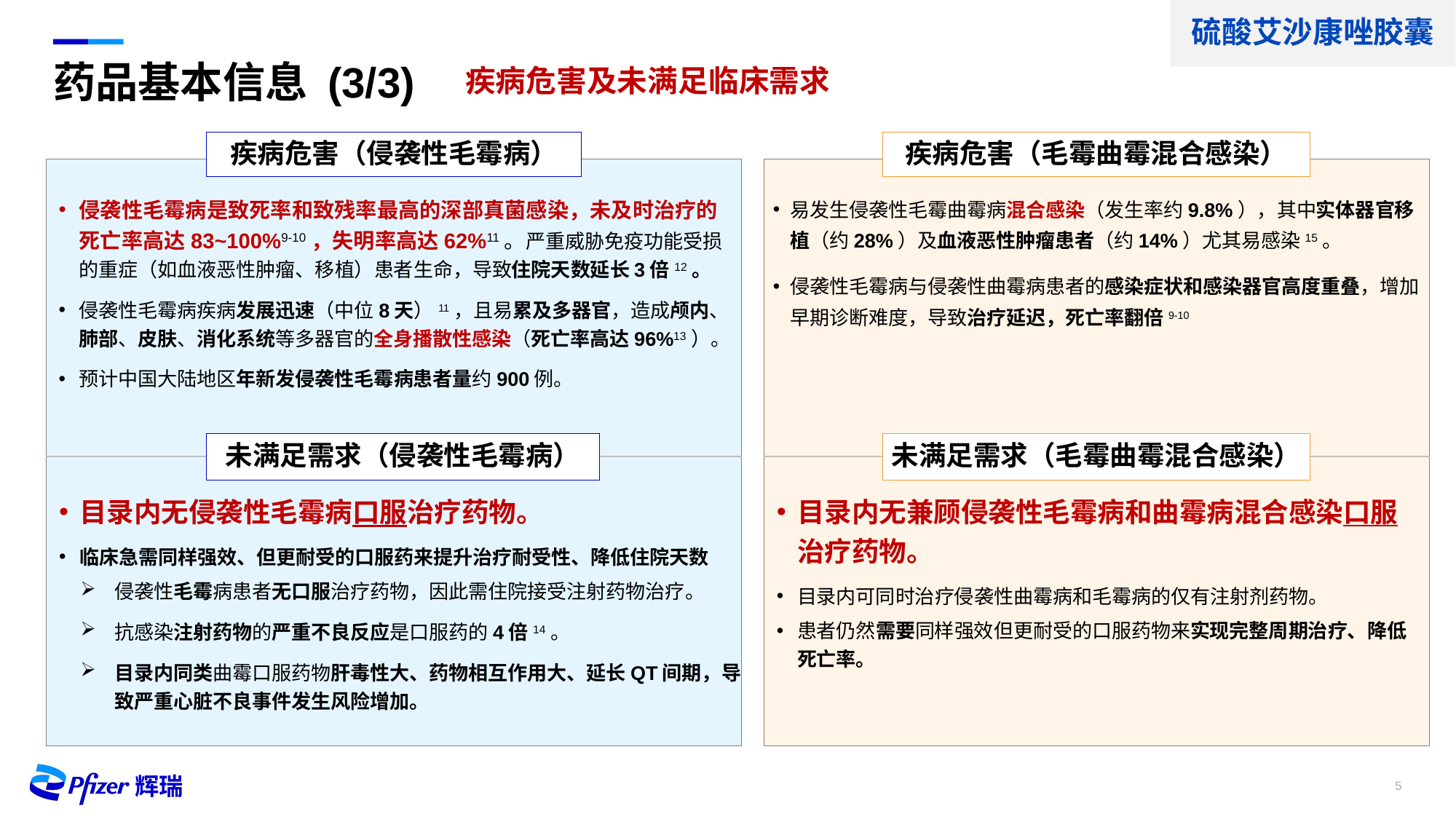

硫酸艾沙康唑胶囊
# 药品基本信息 (3/3)
疾病危害及未满足临床需求
疾病危害（侵袭性毛霉病）

侵袭性毛霉病是致死率和致残率最高的深部真菌感染，未及时治疗的死亡率高达83~100%9-10，失明率高达62%11。严重威胁免疫功能受损的重症（如血液恶性肿瘤、移植）患者生命，导致住院天数延长3倍12。
侵袭性毛霉病疾病发展迅速（中位8天）11，且易累及多器官，造成颅内、肺部、皮肤、消化系统等多器官的全身播散性感染（死亡率高达96%13）。
预计中国大陆地区年新发侵袭性毛霉病患者量约900例。

未满足需求（侵袭性毛霉病）
目录内无侵袭性毛霉病口服治疗药物。
临床急需同样强效、但更耐受的口服药来提升治疗耐受性、降低住院天数
侵袭性毛霉病患者无口服治疗药物，因此需住院接受注射药物治疗。
抗感染注射药物的严重不良反应是口服药的4倍14。
目录内同类曲霉口服药物肝毒性大、药物相互作用大、延长QT间期，导致严重心脏不良事件发生风险增加。
疾病危害（毛霉曲霉混合感染）

易发生侵袭性毛霉曲霉病混合感染（发生率约9.8%），其中实体器官移植（约28%）及血液恶性肿瘤患者（约14%）尤其易感染15。
侵袭性毛霉病与侵袭性曲霉病患者的感染症状和感染器官高度重叠，增加早期诊断难度，导致治疗延迟，死亡率翻倍9-10
未满足需求（毛霉曲霉混合感染）
目录内无兼顾侵袭性毛霉病和曲霉病混合感染口服治疗药物。
目录内可同时治疗侵袭性曲霉病和毛霉病的仅有注射剂药物。
患者仍然需要同样强效但更耐受的口服药物来实现完整周期治疗、降低死亡率。